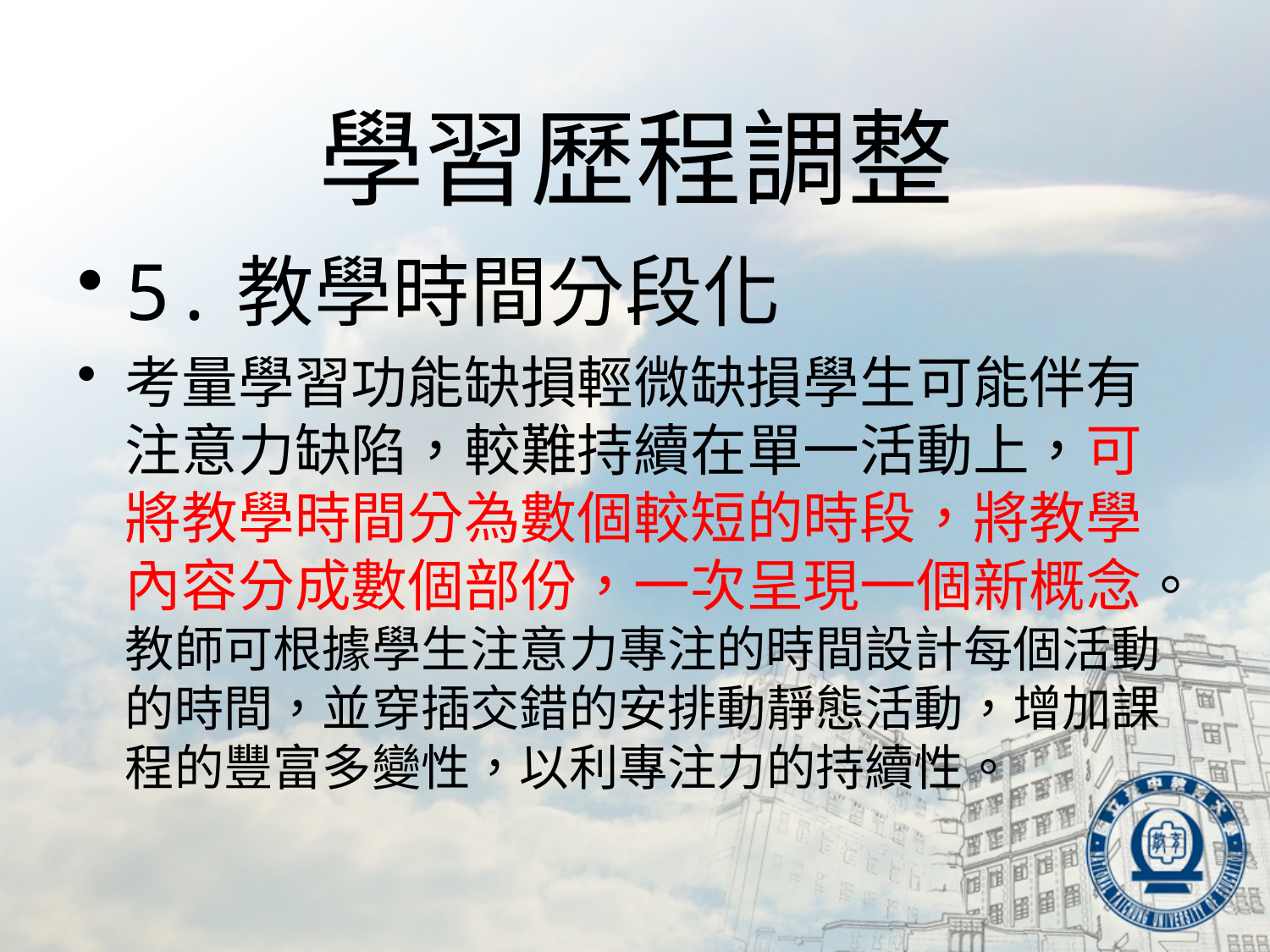

# 學習歷程調整
5.教學時間分段化
考量學習功能缺損輕微缺損學生可能伴有注意力缺陷，較難持續在單一活動上，可將教學時間分為數個較短的時段，將教學內容分成數個部份，一次呈現一個新概念。教師可根據學生注意力專注的時間設計每個活動的時間，並穿插交錯的安排動靜態活動，增加課程的豐富多變性，以利專注力的持續性。